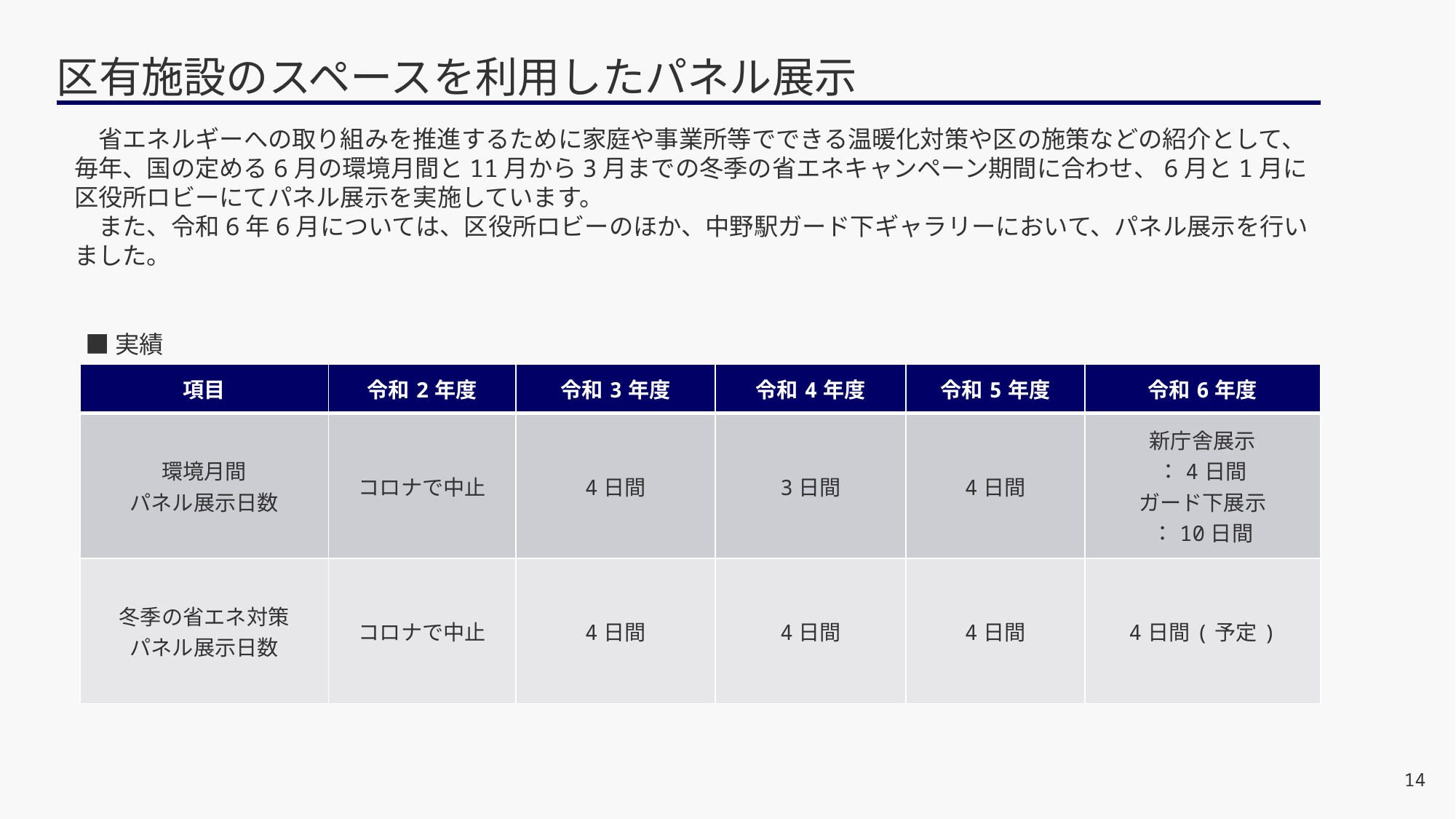

# 区有施設のスペースを利用したパネル展示
　省エネルギーへの取り組みを推進するために家庭や事業所等でできる温暖化対策や区の施策などの紹介として、毎年、国の定める6月の環境月間と11月から3月までの冬季の省エネキャンペーン期間に合わせ、6月と1月に区役所ロビーにてパネル展示を実施しています。
　また、令和6年6月については、区役所ロビーのほか、中野駅ガード下ギャラリーにおいて、パネル展示を行いました。
■実績
| 項目 | 令和2年度 | 令和3年度 | 令和4年度 | 令和5年度 | 令和6年度 |
| --- | --- | --- | --- | --- | --- |
| 環境月間 パネル展示日数 | コロナで中止 | 4日間 | 3日間 | 4日間 | 新庁舎展示 ：4日間 ガード下展示 ：10日間 |
| 冬季の省エネ対策 パネル展示日数 | コロナで中止 | 4日間 | 4日間 | 4日間 | 4日間(予定) |
（出典：中野区資料）
14